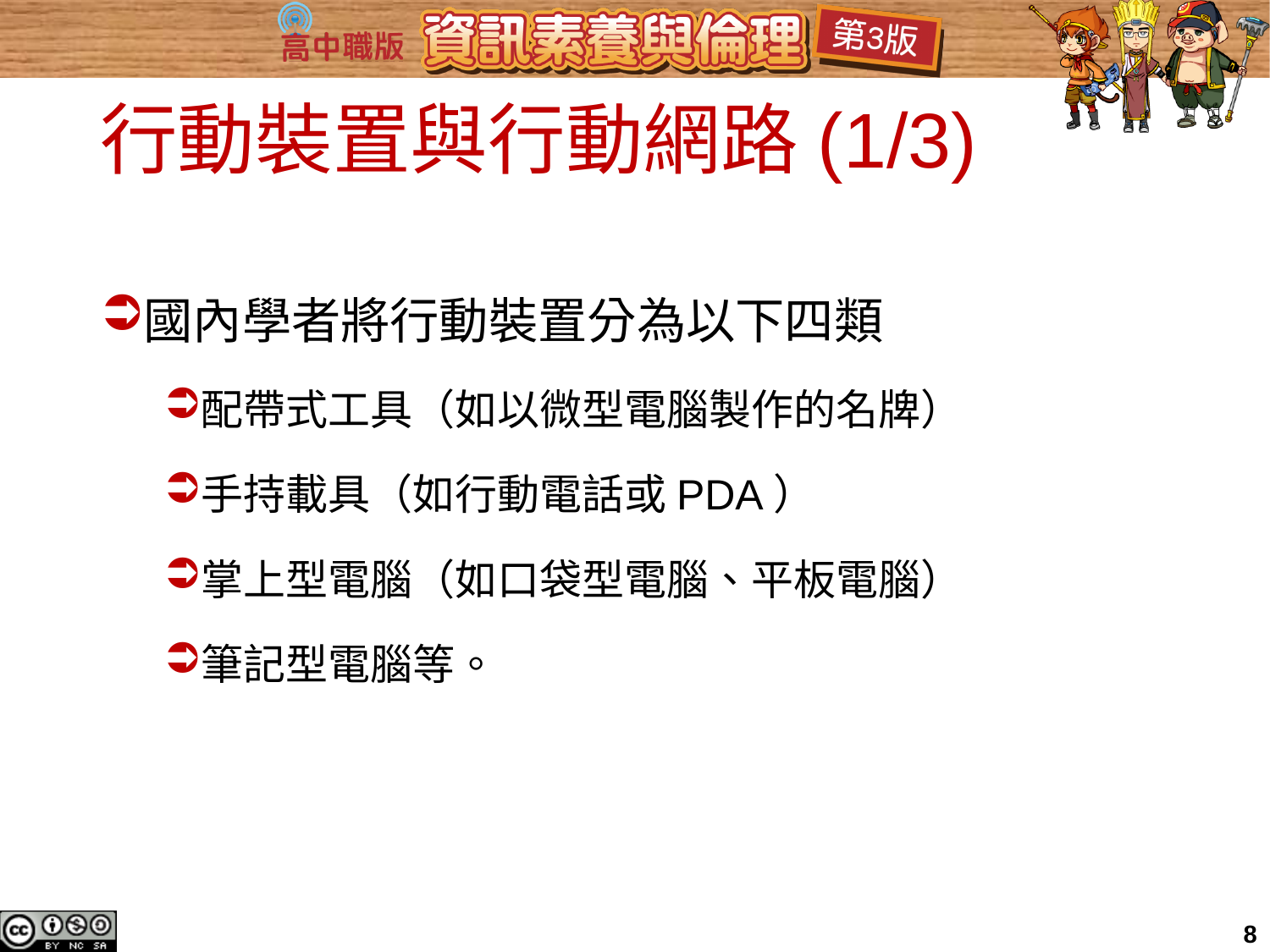

# 行動裝置與行動網路(1/3)
國內學者將行動裝置分為以下四類
配帶式工具（如以微型電腦製作的名牌）
手持載具（如行動電話或PDA）
掌上型電腦（如口袋型電腦、平板電腦）
筆記型電腦等。

8